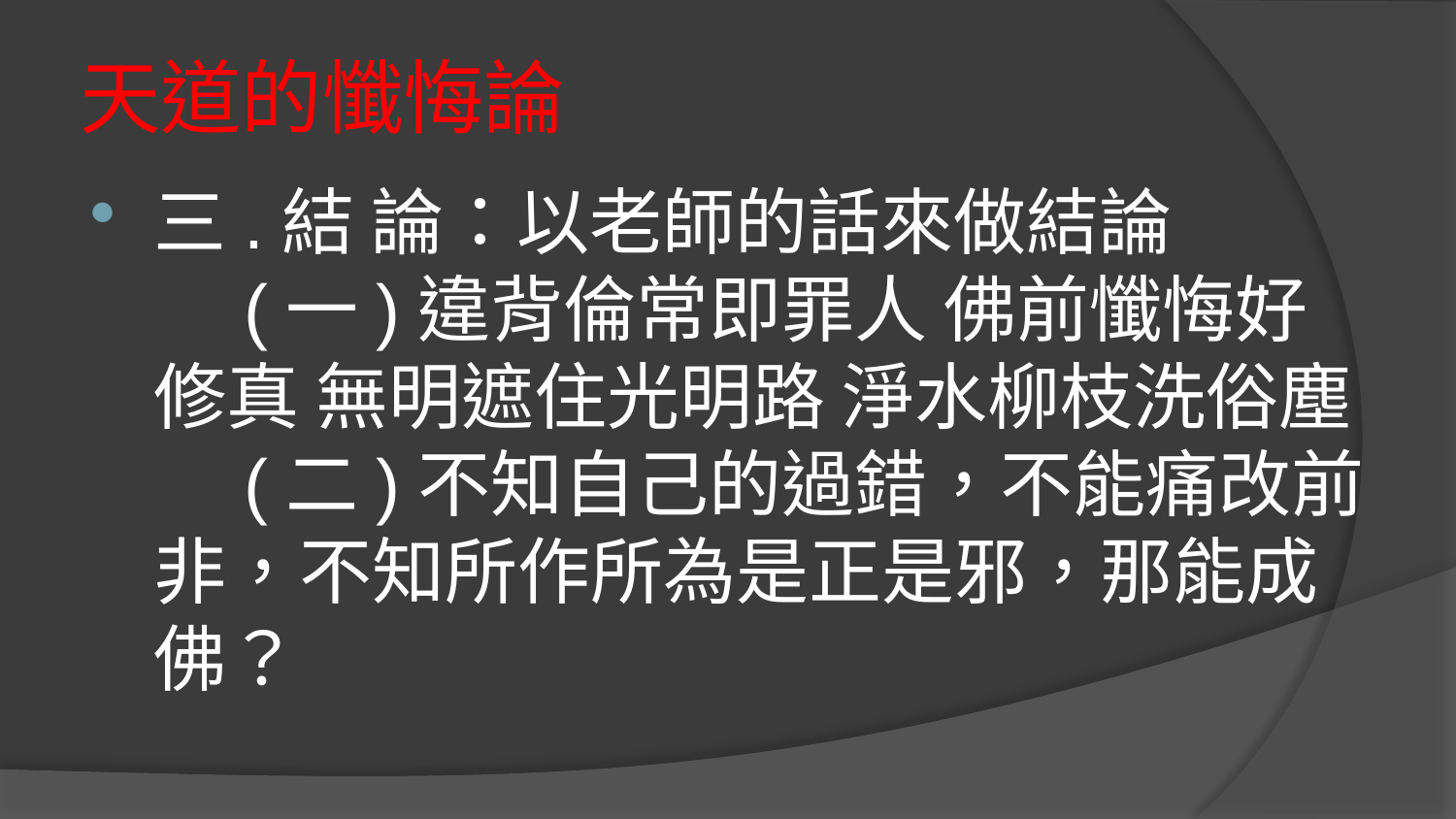

# 天道的懺悔論
三.結 論：以老師的話來做結論
　(一)違背倫常即罪人 佛前懺悔好修真 無明遮住光明路 淨水柳枝洗俗塵
　(二)不知自己的過錯，不能痛改前非，不知所作所為是正是邪，那能成佛？